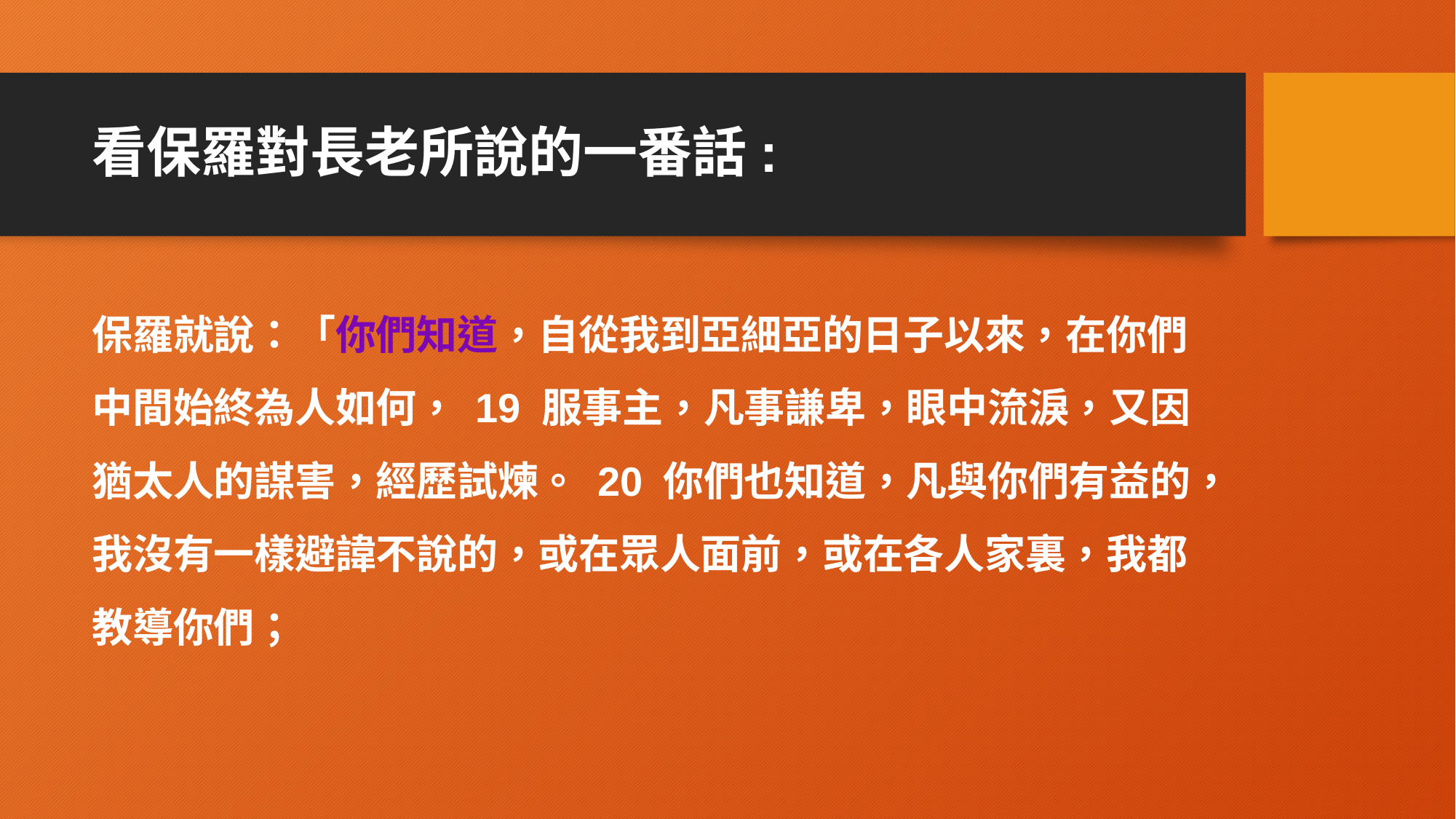

# 看保羅對長老所說的一番話:
保羅就說：「你們知道，自從我到亞細亞的日子以來，在你們中間始終為人如何， 19 服事主，凡事謙卑，眼中流淚，又因猶太人的謀害，經歷試煉。 20 你們也知道，凡與你們有益的，我沒有一樣避諱不說的，或在眾人面前，或在各人家裏，我都教導你們；